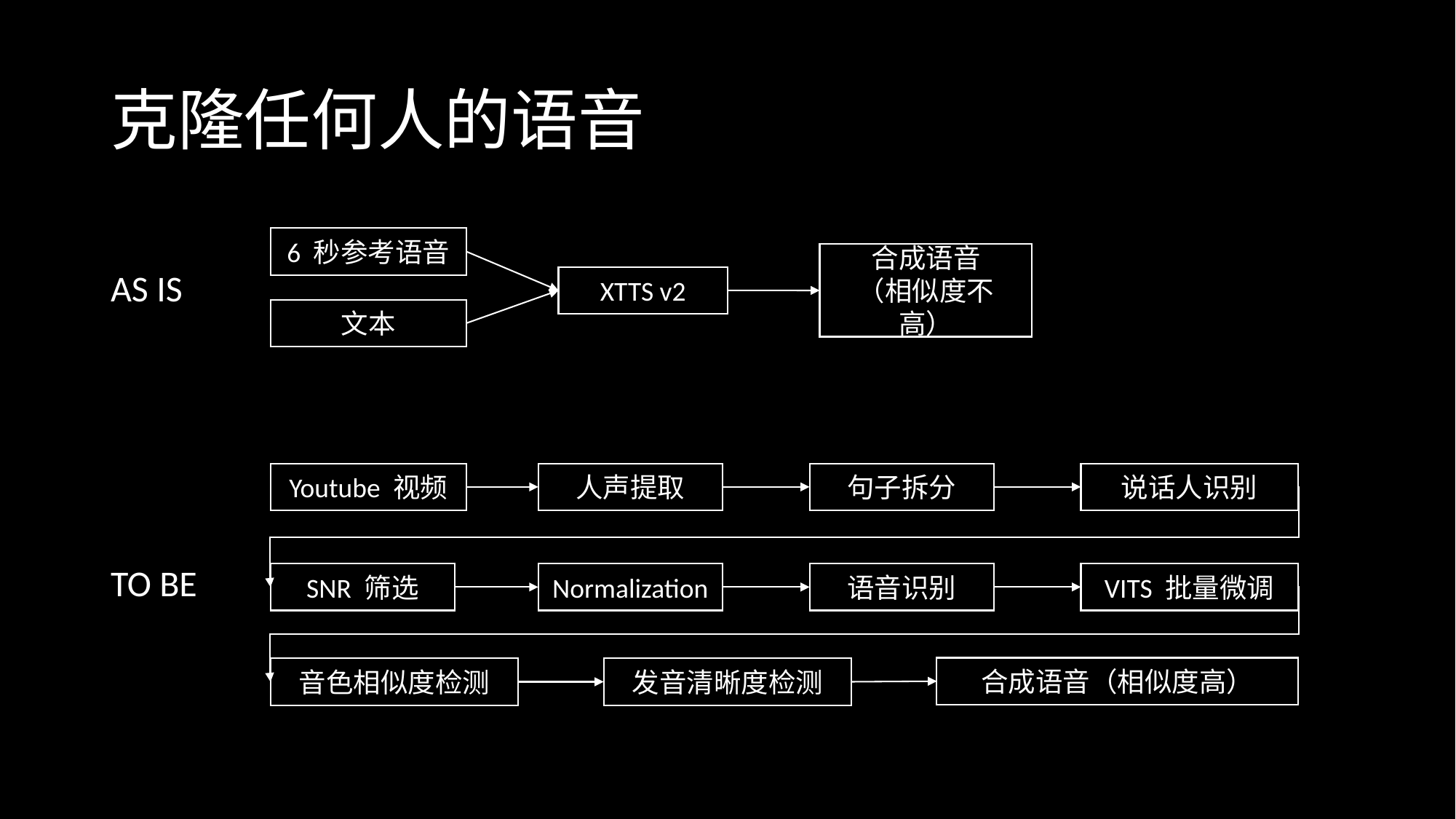

# 克隆任何人的语音
6 秒参考语音
合成语音
（相似度不高）
AS IS
XTTS v2
文本
Youtube 视频
人声提取
句子拆分
说话人识别
TO BE
SNR 筛选
Normalization
语音识别
VITS 批量微调
合成语音（相似度高）
音色相似度检测
发音清晰度检测